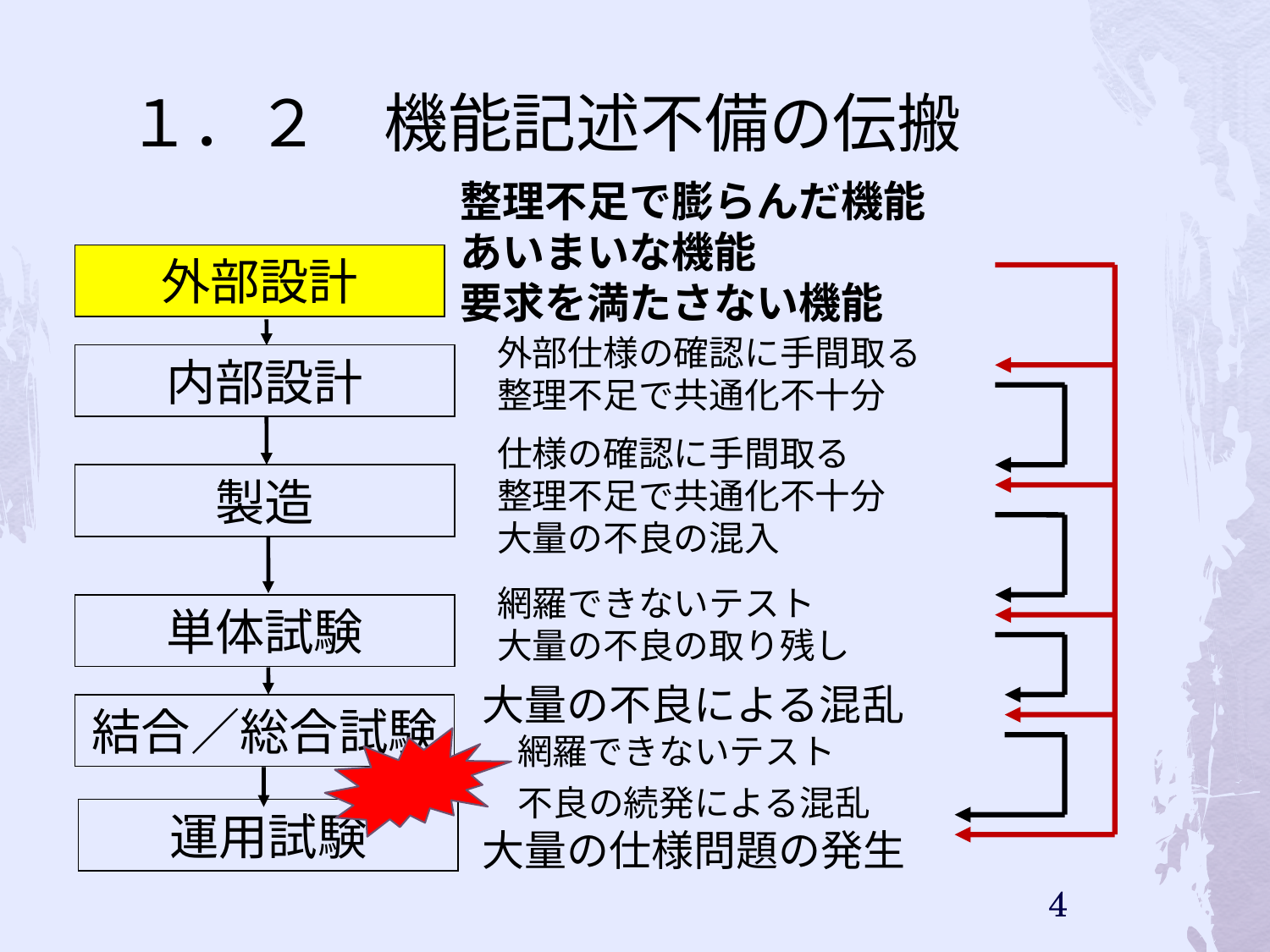

# １．２　機能記述不備の伝搬
整理不足で膨らんだ機能
あいまいな機能
要求を満たさない機能
外部設計

外部仕様の確認に手間取る
整理不足で共通化不十分
内部設計

仕様の確認に手間取る
整理不足で共通化不十分
大量の不良の混入
製造

網羅できないテスト
大量の不良の取り残し
単体試験

大量の不良による混乱
　網羅できないテスト
結合／総合試験

　不良の続発による混乱
大量の仕様問題の発生
運用試験

4